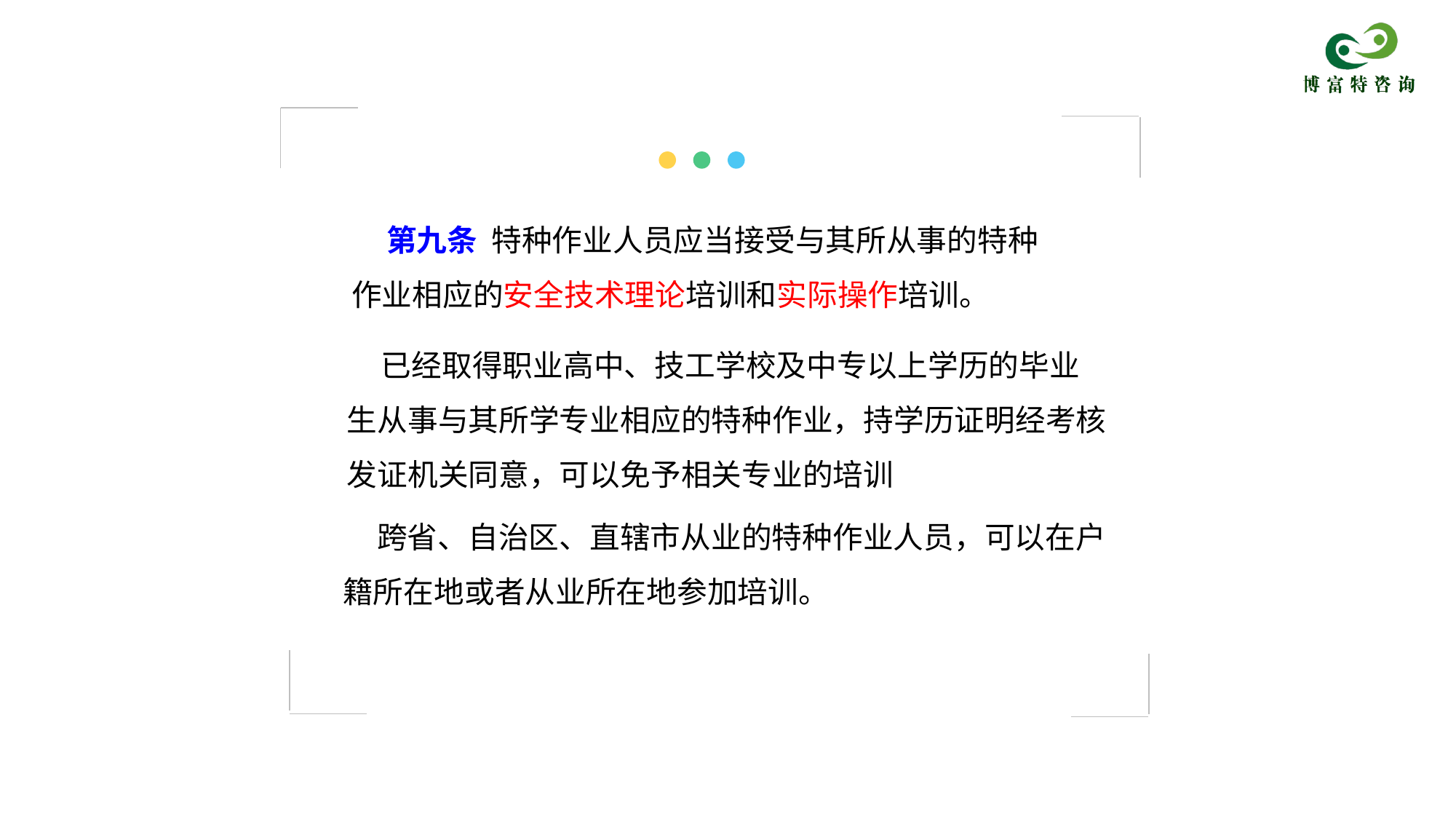

第九条  特种作业人员应当接受与其所从事的特种
作业相应的安全技术理论培训和实际操作培训。
    已经取得职业高中、技工学校及中专以上学历的毕业
生从事与其所学专业相应的特种作业，持学历证明经考核
发证机关同意，可以免予相关专业的培训
    跨省、自治区、直辖市从业的特种作业人员，可以在户
籍所在地或者从业所在地参加培训。